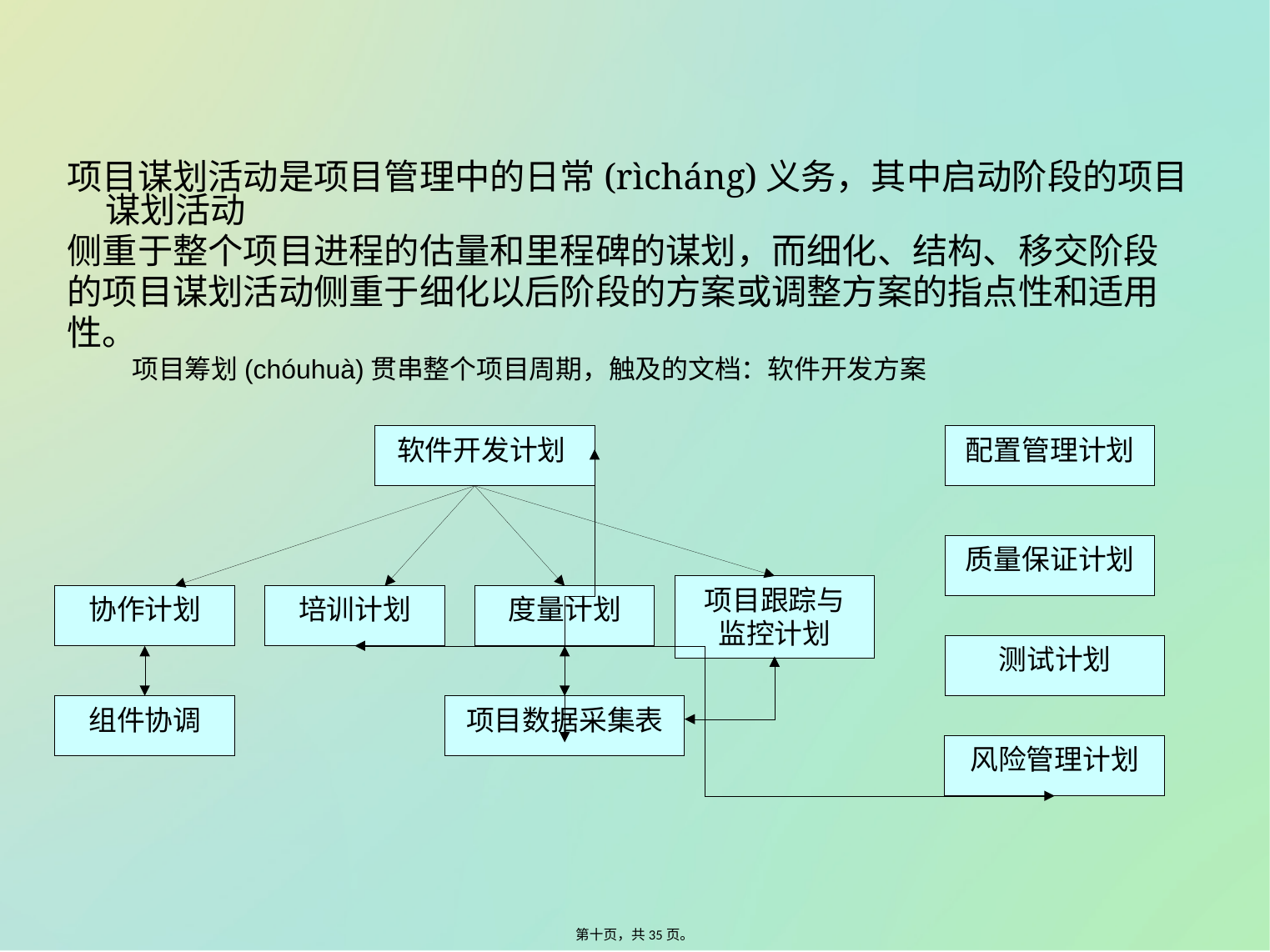

项目谋划活动是项目管理中的日常(rìcháng)义务，其中启动阶段的项目谋划活动
侧重于整个项目进程的估量和里程碑的谋划，而细化、结构、移交阶段
的项目谋划活动侧重于细化以后阶段的方案或调整方案的指点性和适用
性。
项目筹划(chóuhuà)贯串整个项目周期，触及的文档：软件开发方案

软件开发计划

配置管理计划

质量保证计划

项目跟踪与监控计划

培训计划

协作计划

度量计划

测试计划

项目数据采集表

组件协调

风险管理计划
第十页，共35页。